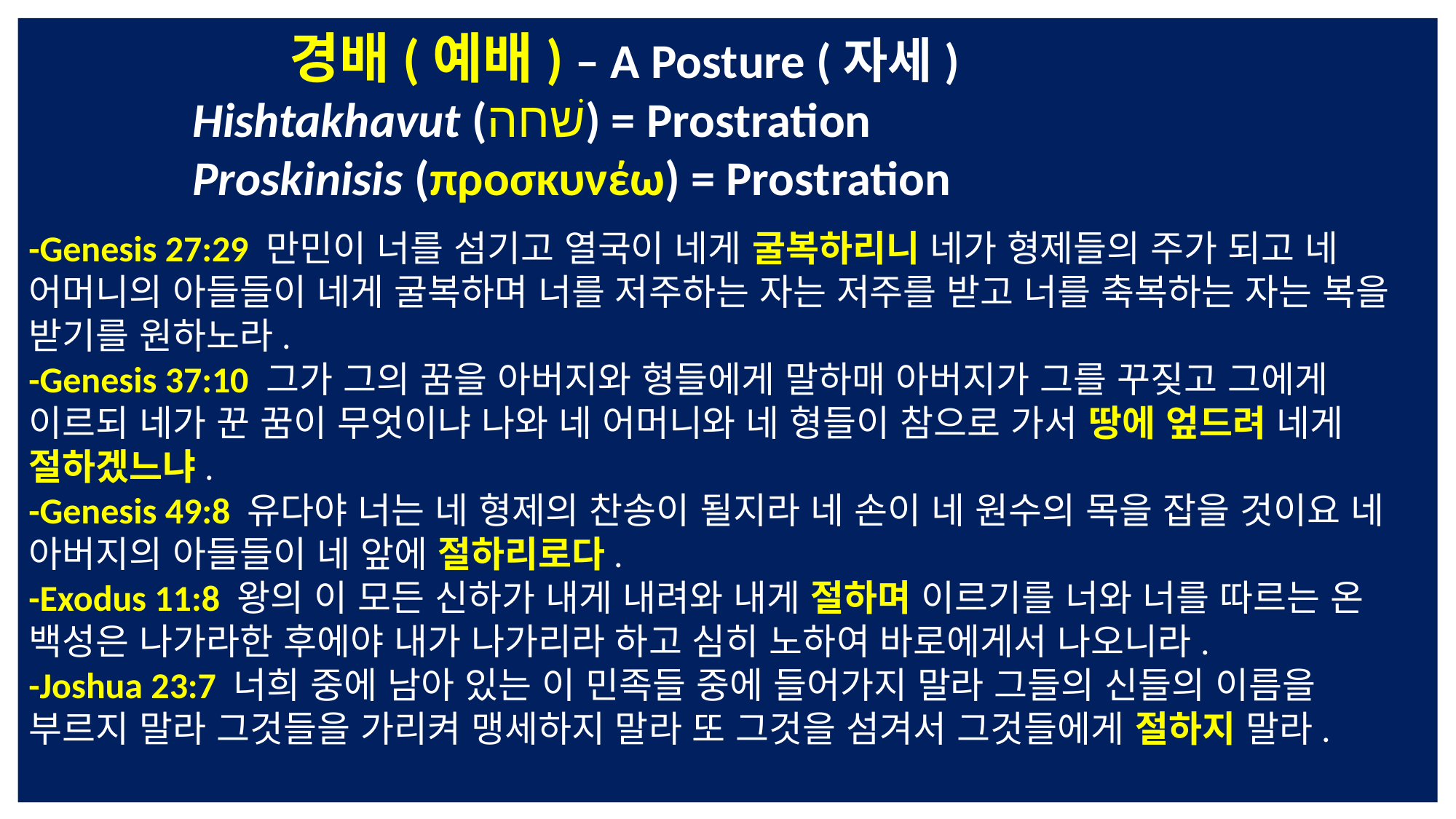

경배(예배) – A Posture (자세)
               Hishtakhavut (שׁחה) = Prostration
               Proskinisis (προσκυνέω) = Prostration

-Genesis 27:29 만민이 너를 섬기고 열국이 네게 굴복하리니 네가 형제들의 주가 되고 네 어머니의 아들들이 네게 굴복하며 너를 저주하는 자는 저주를 받고 너를 축복하는 자는 복을 받기를 원하노라.
-Genesis 37:10 그가 그의 꿈을 아버지와 형들에게 말하매 아버지가 그를 꾸짖고 그에게 이르되 네가 꾼 꿈이 무엇이냐 나와 네 어머니와 네 형들이 참으로 가서 땅에 엎드려 네게 절하겠느냐.
-Genesis 49:8 유다야 너는 네 형제의 찬송이 될지라 네 손이 네 원수의 목을 잡을 것이요 네 아버지의 아들들이 네 앞에 절하리로다.
-Exodus 11:8 왕의 이 모든 신하가 내게 내려와 내게 절하며 이르기를 너와 너를 따르는 온 백성은 나가라한 후에야 내가 나가리라 하고 심히 노하여 바로에게서 나오니라.
-Joshua 23:7 너희 중에 남아 있는 이 민족들 중에 들어가지 말라 그들의 신들의 이름을 부르지 말라 그것들을 가리켜 맹세하지 말라 또 그것을 섬겨서 그것들에게 절하지 말라.